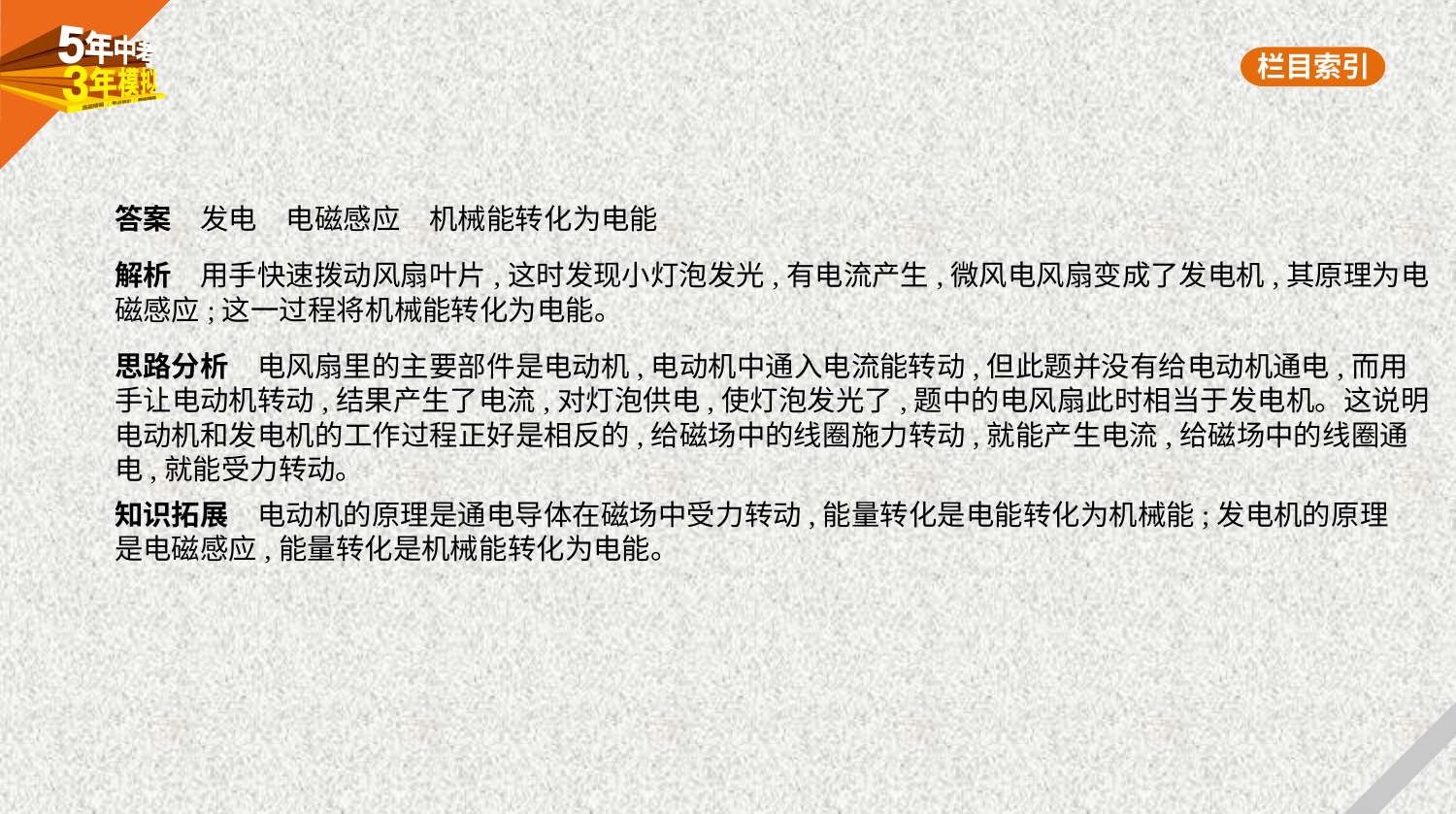

答案　发电　电磁感应　机械能转化为电能
解析　用手快速拨动风扇叶片,这时发现小灯泡发光,有电流产生,微风电风扇变成了发电机,其原理为电
磁感应;这一过程将机械能转化为电能。
思路分析　电风扇里的主要部件是电动机,电动机中通入电流能转动,但此题并没有给电动机通电,而用
手让电动机转动,结果产生了电流,对灯泡供电,使灯泡发光了,题中的电风扇此时相当于发电机。这说明
电动机和发电机的工作过程正好是相反的,给磁场中的线圈施力转动,就能产生电流,给磁场中的线圈通
电,就能受力转动。
知识拓展　电动机的原理是通电导体在磁场中受力转动,能量转化是电能转化为机械能;发电机的原理
是电磁感应,能量转化是机械能转化为电能。